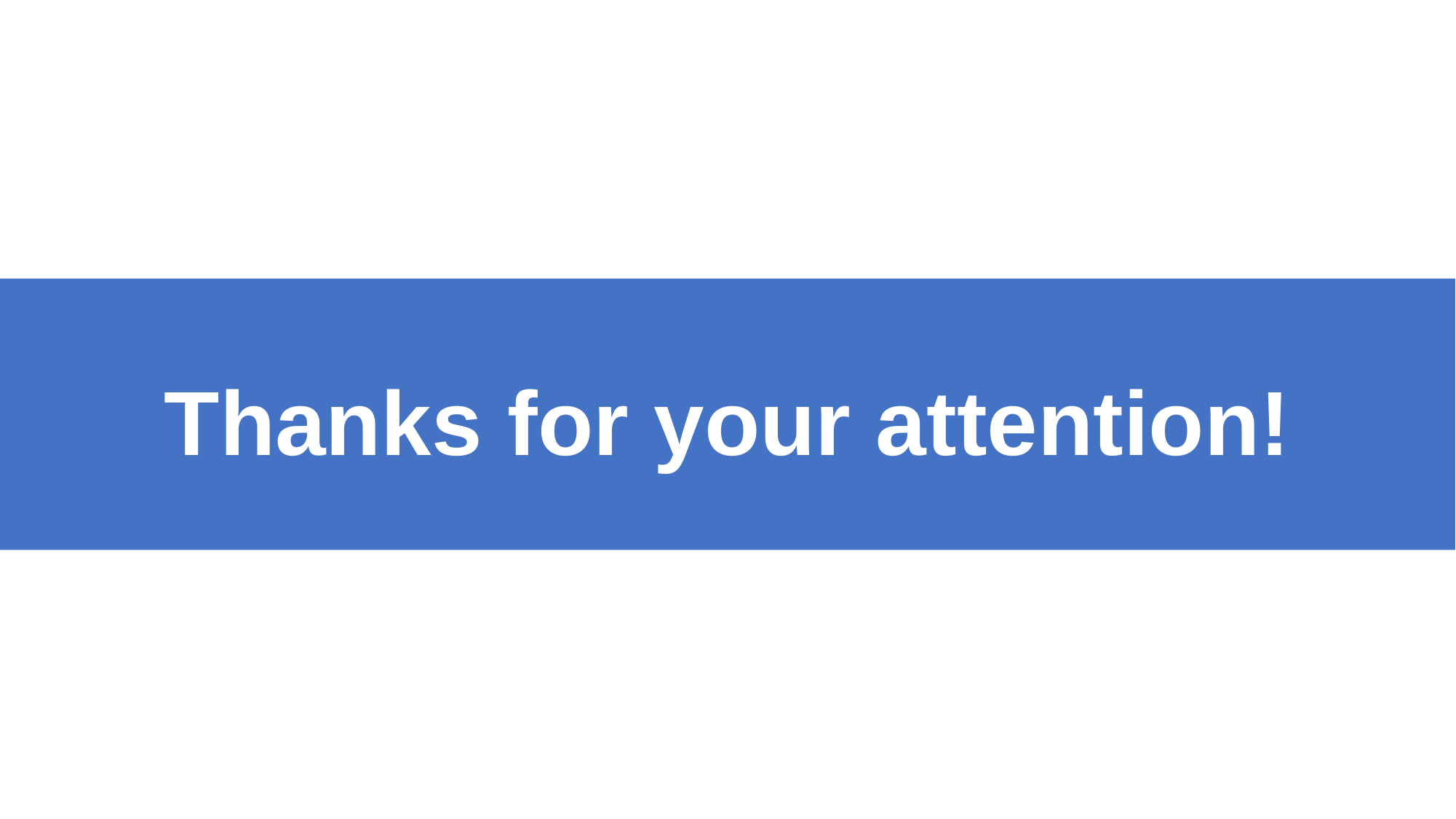

点击添加文本

Thanks for your attention!
Thanks for your attention!
Thanks for your attention!
Thanks for your attention!
Thanks for your attention!
Thanks for your attention!
Thanks for your attention!
Thanks for your attention!
Thanks for your attention!
Thanks for your attention!
Thanks for your attention!
Thanks for your attention!
Thanks for your attention!
Thanks for your attention!
Thanks for your attention!
点击添加文本
点击添加文本
点击添加文本